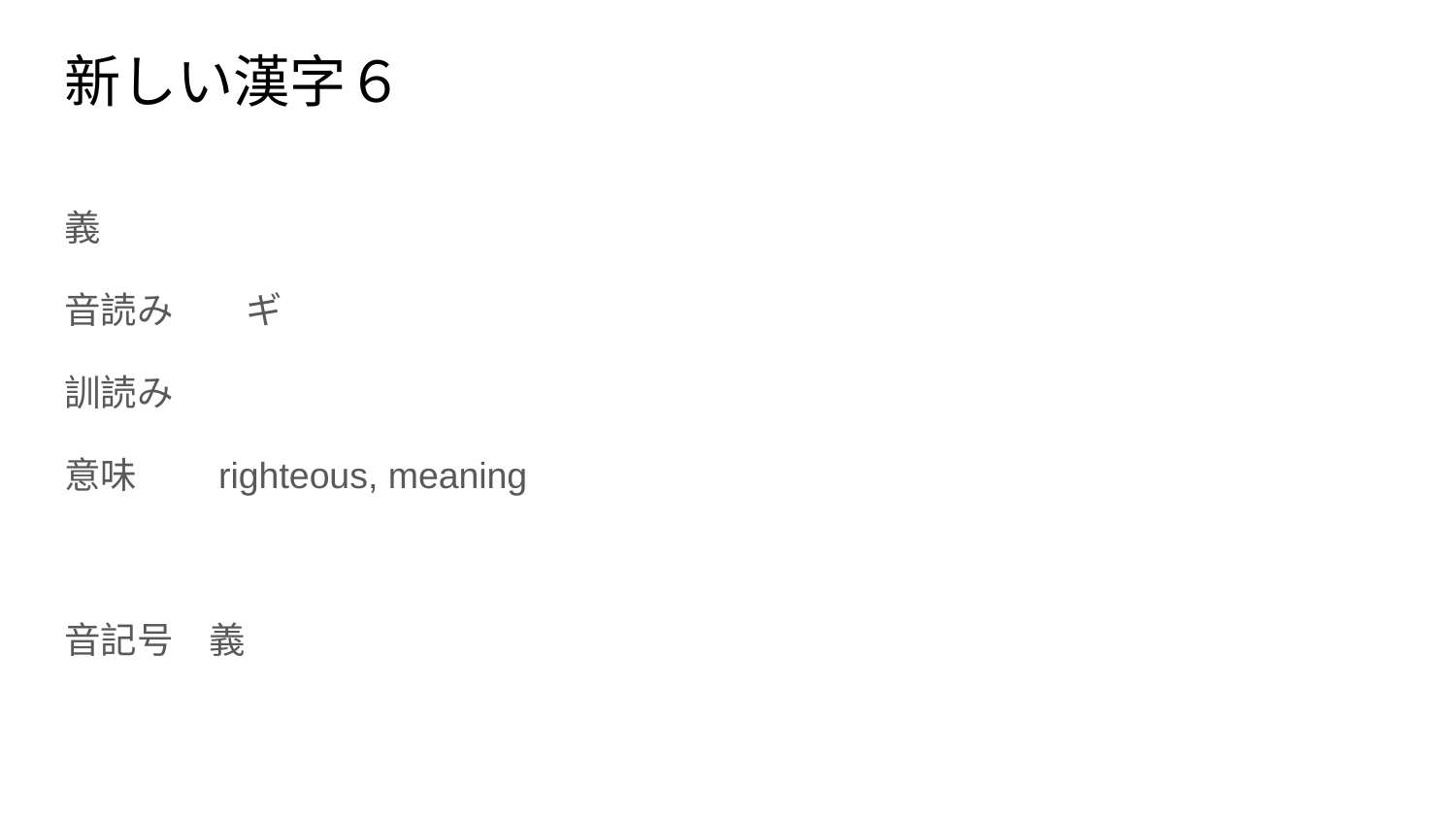

# 新しい漢字６
義
音読み　　ギ
訓読み
意味　　righteous, meaning

音記号　義